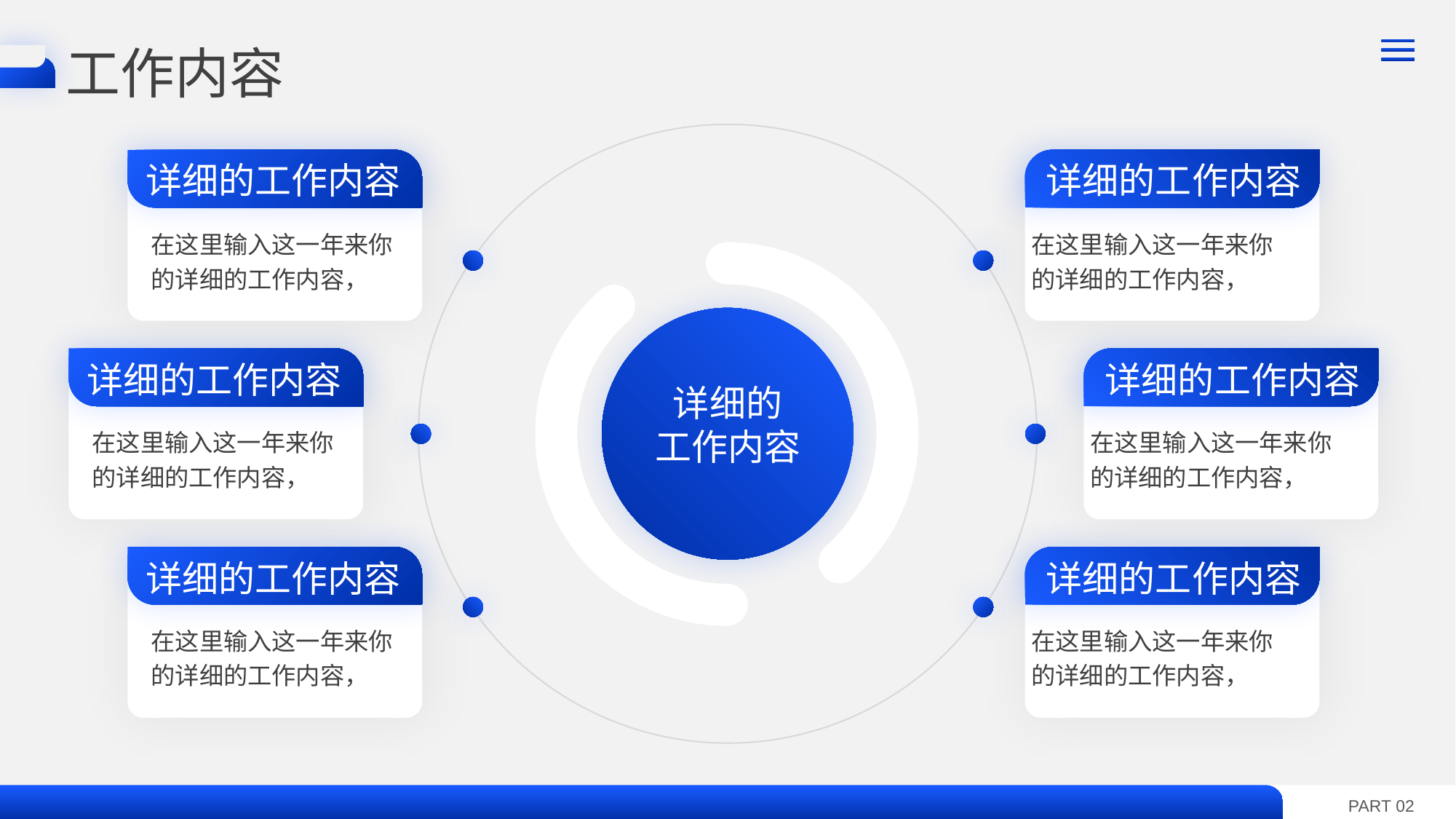

工作内容

详细的工作内容
详细的工作内容

在这里输入这一年来你的详细的工作内容，
在这里输入这一年来你的详细的工作内容，

详细的工作内容
详细的工作内容
详细的
工作内容
在这里输入这一年来你的详细的工作内容，
在这里输入这一年来你的详细的工作内容，

详细的工作内容
详细的工作内容

在这里输入这一年来你的详细的工作内容，
在这里输入这一年来你的详细的工作内容，
PART 02